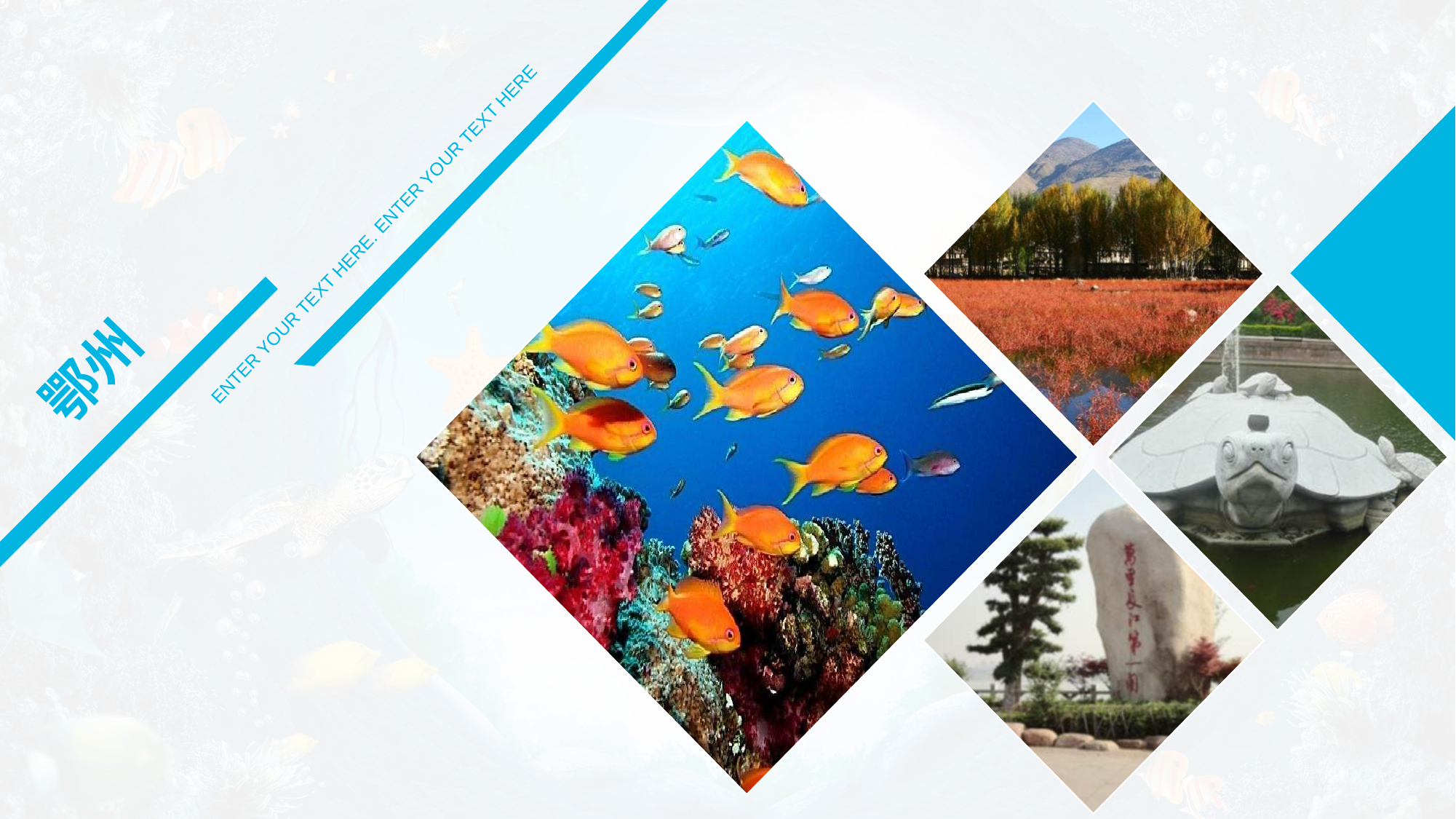

ENTER YOUR TEXT HERE. ENTER YOUR TEXT HERE
鄂州